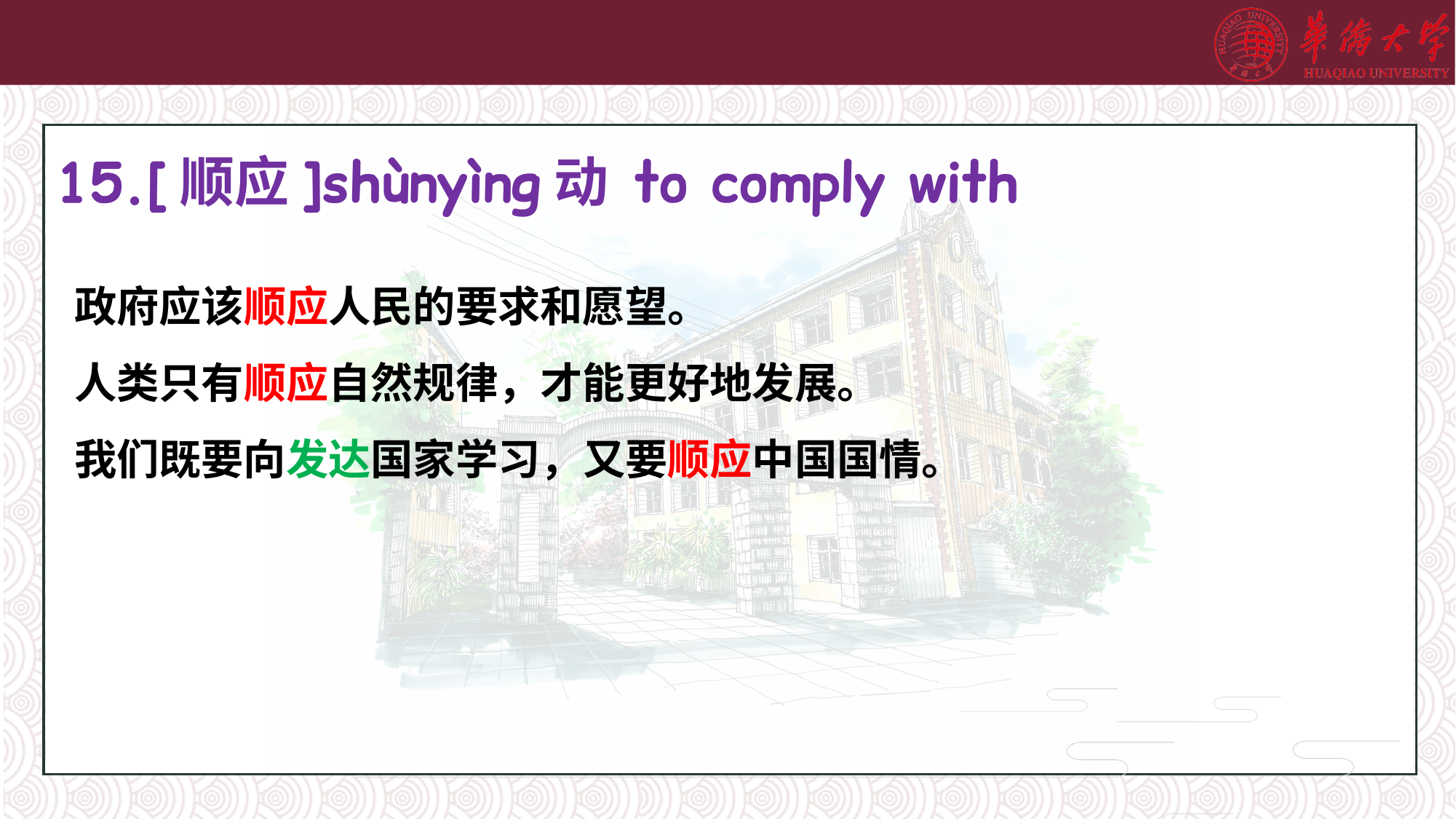

# 15.[顺应]shùnyìng动 to comply with
政府应该顺应人民的要求和愿望。
人类只有顺应自然规律，才能更好地发展。
我们既要向发达国家学习，又要顺应中国国情。